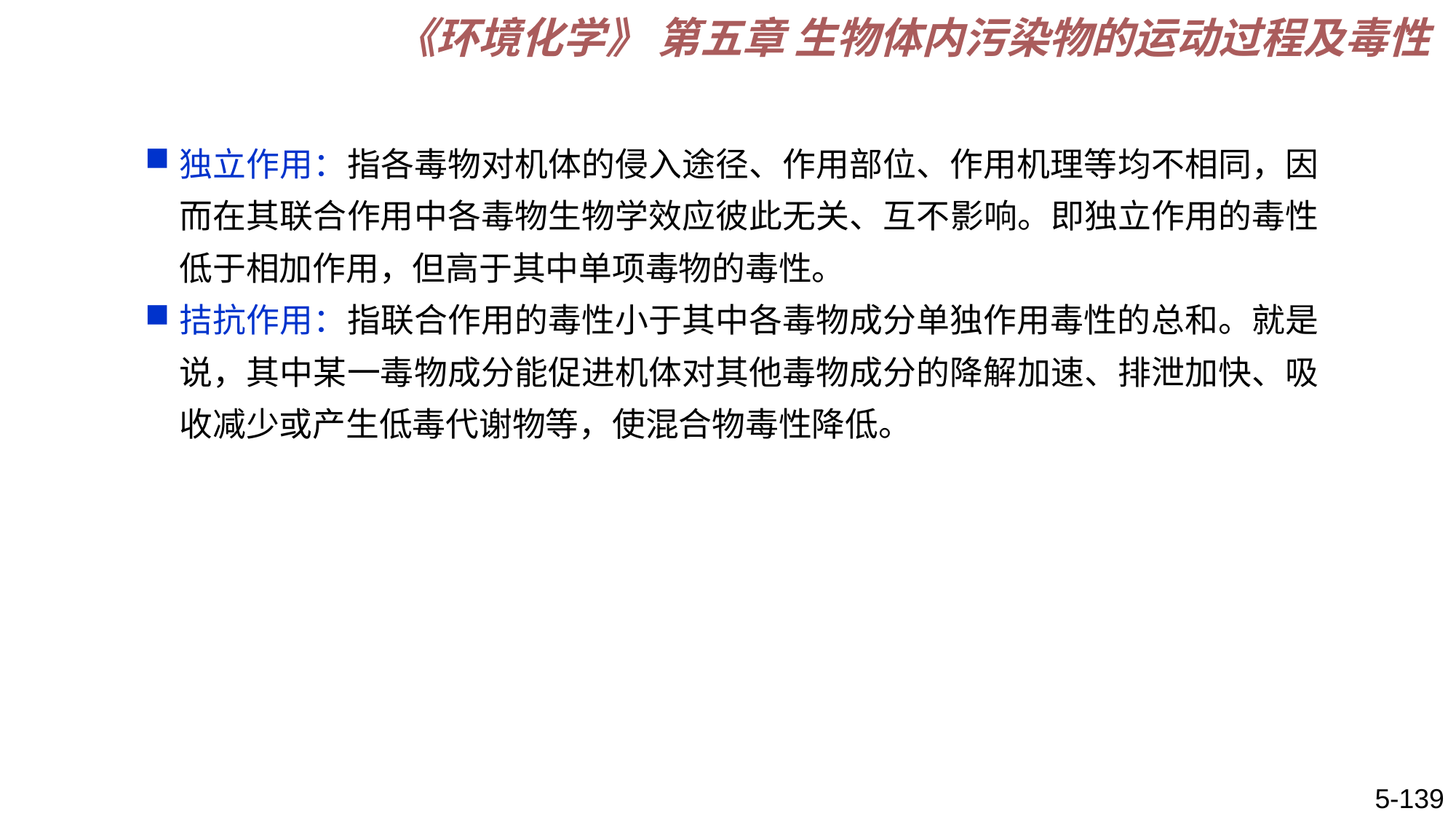

《环境化学》 第五章 生物体内污染物的运动过程及毒性
独立作用：指各毒物对机体的侵入途径、作用部位、作用机理等均不相同，因而在其联合作用中各毒物生物学效应彼此无关、互不影响。即独立作用的毒性低于相加作用，但高于其中单项毒物的毒性。
拮抗作用：指联合作用的毒性小于其中各毒物成分单独作用毒性的总和。就是说，其中某一毒物成分能促进机体对其他毒物成分的降解加速、排泄加快、吸收减少或产生低毒代谢物等，使混合物毒性降低。
5-139